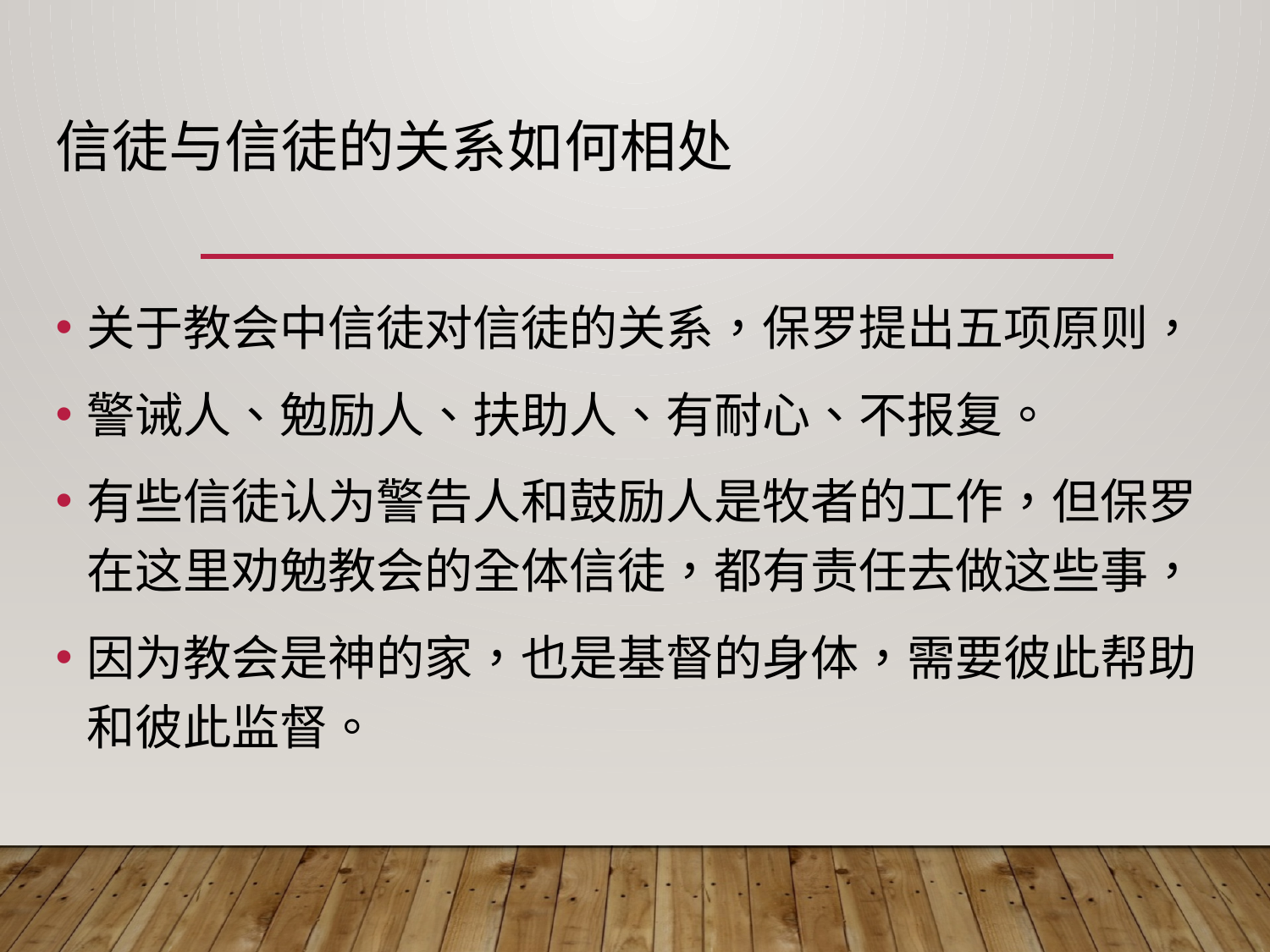

# 信徒与信徒的关系如何相处
关于教会中信徒对信徒的关系，保罗提出五项原则，
警诫人、勉励人、扶助人、有耐心、不报复。
有些信徒认为警告人和鼓励人是牧者的工作，但保罗在这里劝勉教会的全体信徒，都有责任去做这些事，
因为教会是神的家，也是基督的身体，需要彼此帮助和彼此监督。